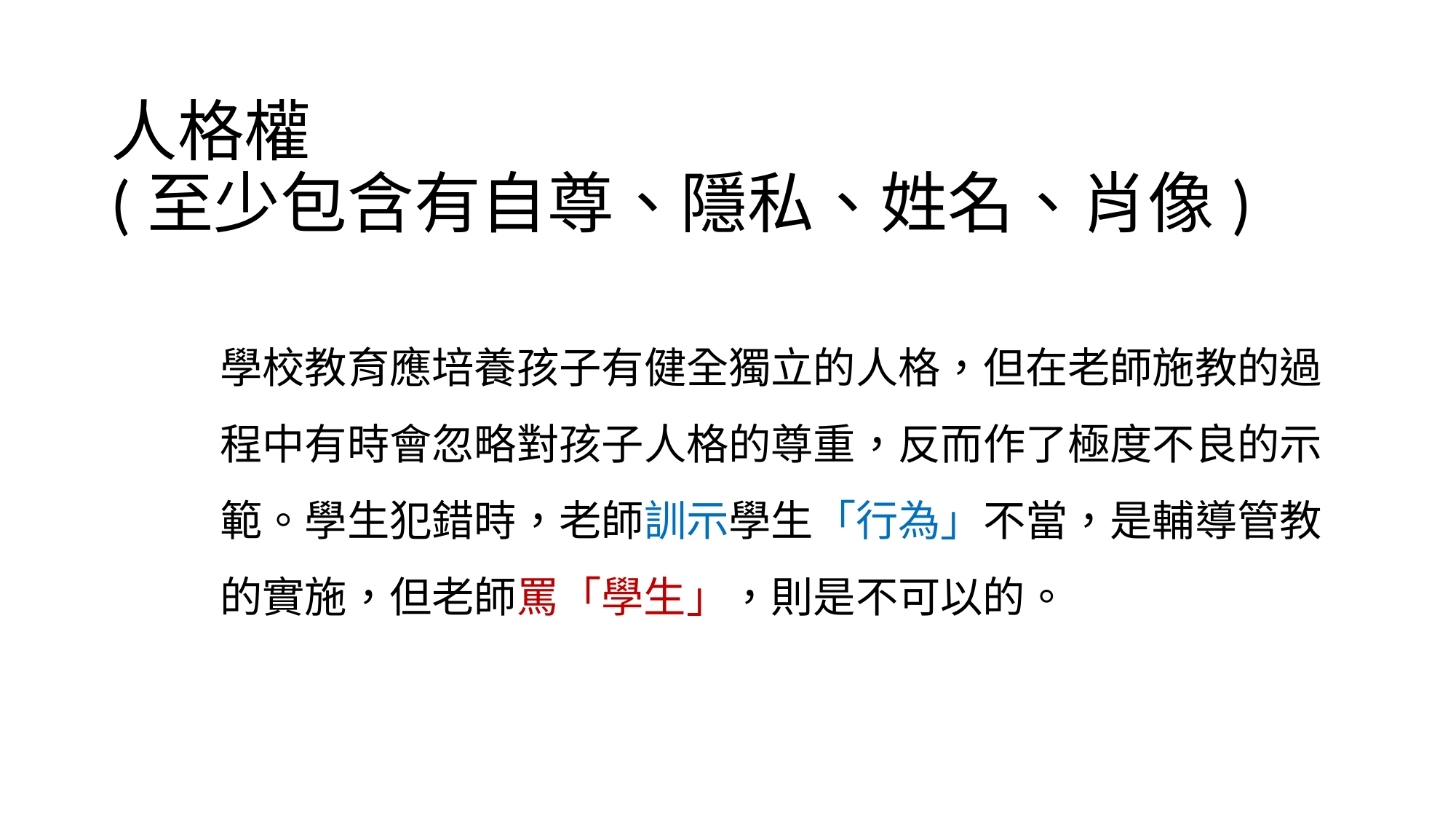

# 人格權 (至少包含有自尊、隱私、姓名、肖像)
學校教育應培養孩子有健全獨立的人格，但在老師施教的過程中有時會忽略對孩子人格的尊重，反而作了極度不良的示範。學生犯錯時，老師訓示學生「行為」不當，是輔導管教的實施，但老師罵「學生」，則是不可以的。